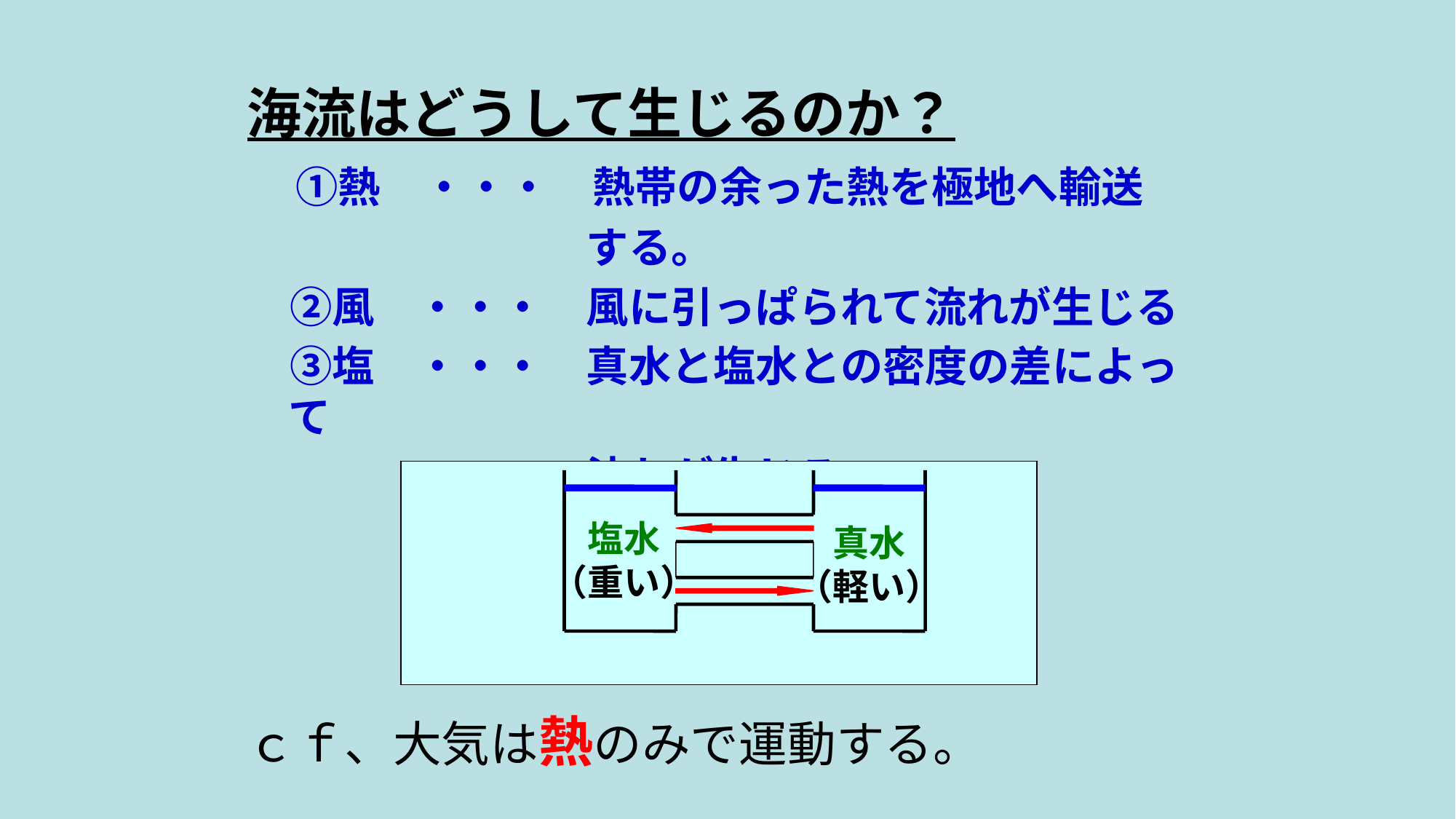

海流はどうして生じるのか？
　①熱　・・・　熱帯の余った熱を極地へ輸送
　　　　　　　　する。
　②風　・・・　風に引っぱられて流れが生じる
　③塩　・・・　真水と塩水との密度の差によって
　　　　　　　　流れが生じる

ｃｆ、大気は熱のみで運動する。

塩水
（重い）
真水
（軽い）